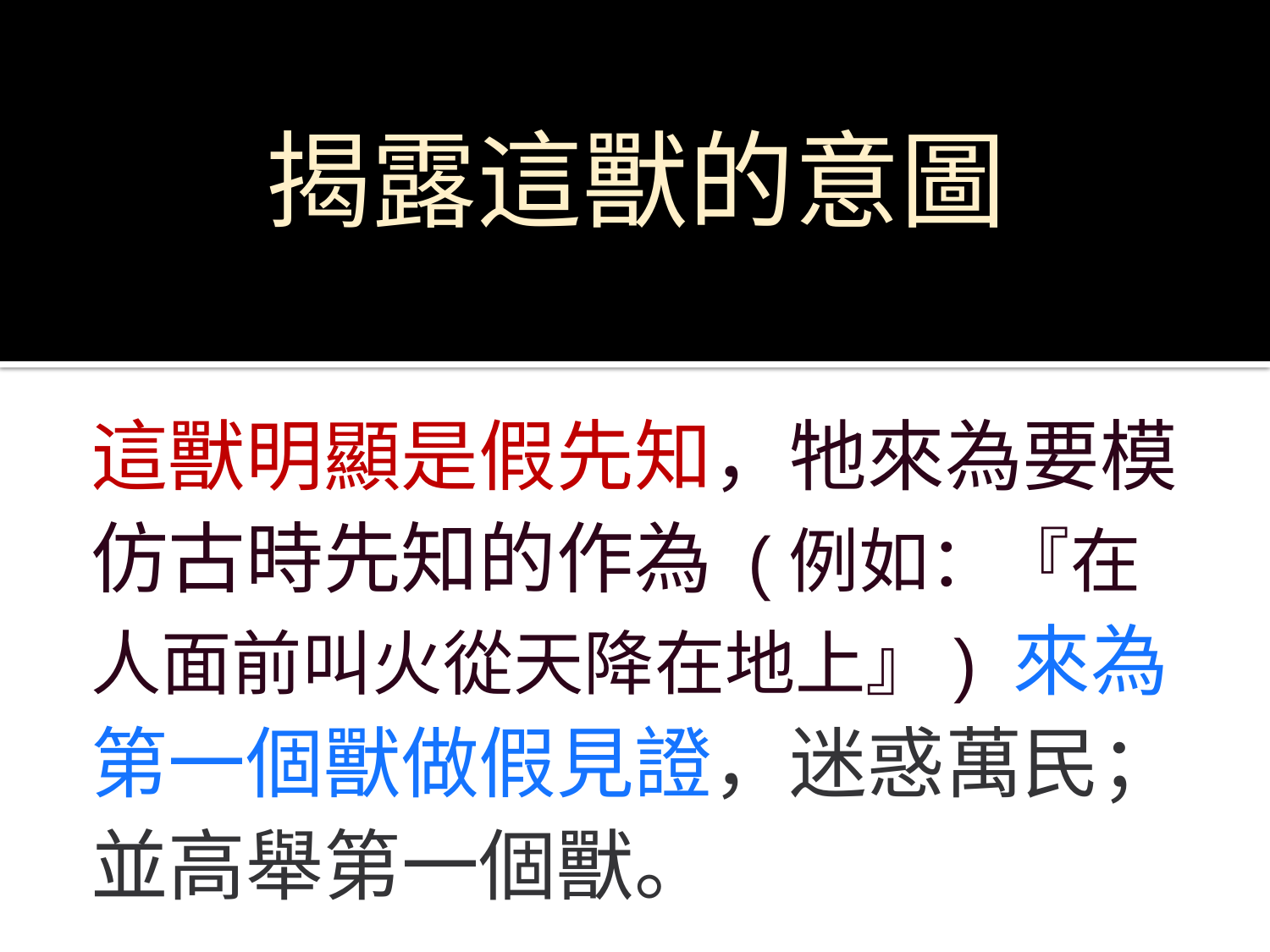

# 揭露這獸的意圖
這獸明顯是假先知，牠來為要模仿古時先知的作為 (例如：『在人面前叫火從天降在地上』) 來為第一個獸做假見證，迷惑萬民；並高舉第一個獸。